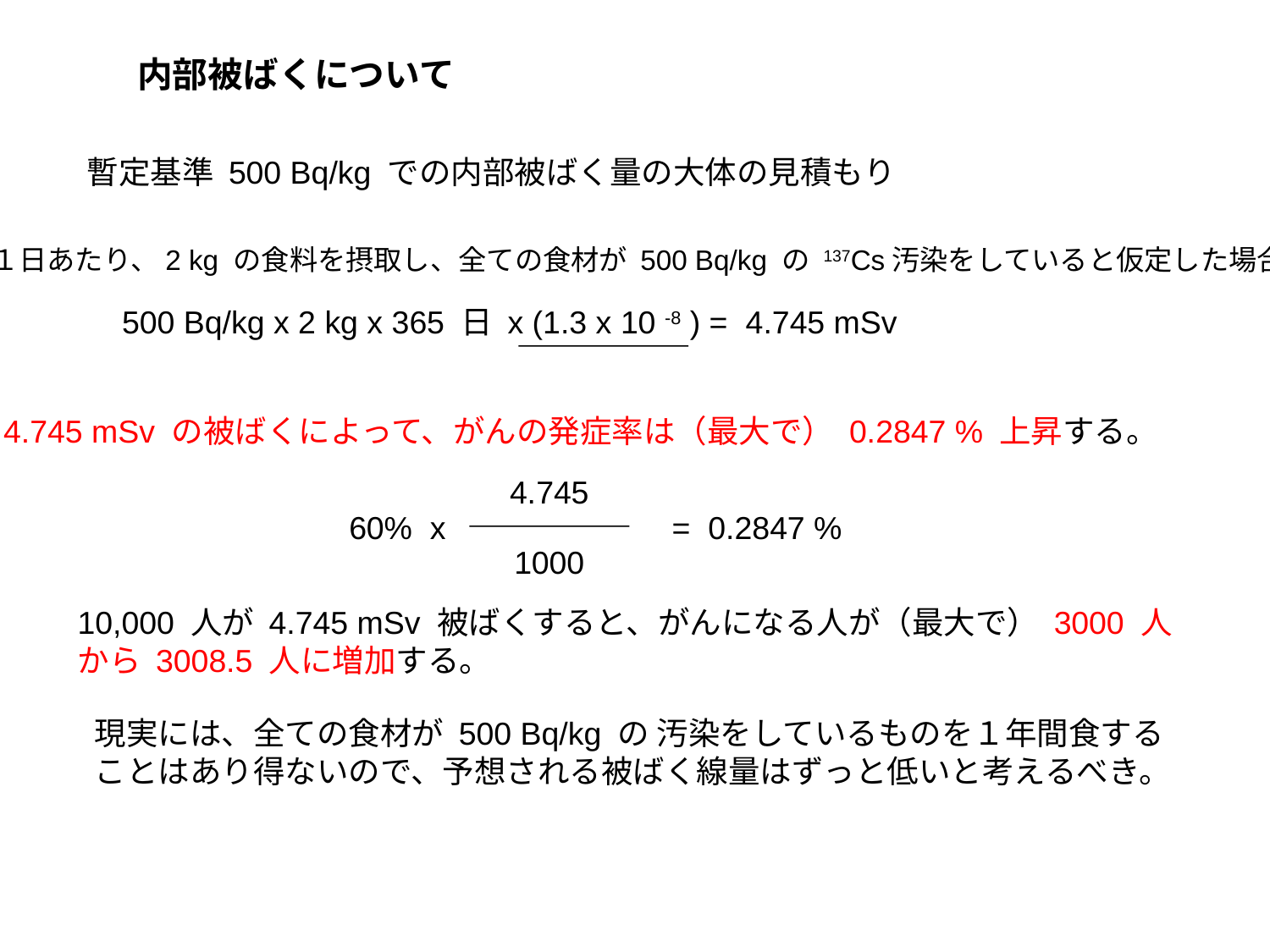

内部被ばくについて
暫定基準 500 Bq/kg での内部被ばく量の大体の見積もり
１日あたり、2 kg の食料を摂取し、全ての食材が 500 Bq/kg の 137Cs汚染をしていると仮定した場合
500 Bq/kg x 2 kg x 365 日 x (1.3 x 10 -8 ) =  4.745 mSv

4.745 mSv の被ばくによって、がんの発症率は（最大で） 0.2847 % 上昇する。
4.745

1000
60%  x
=  0.2847 %
10,000 人が 4.745 mSv 被ばくすると、がんになる人が（最大で） 3000 人から 3008.5 人に増加する。
現実には、全ての食材が 500 Bq/kg の 汚染をしているものを１年間食することはあり得ないので、予想される被ばく線量はずっと低いと考えるべき。